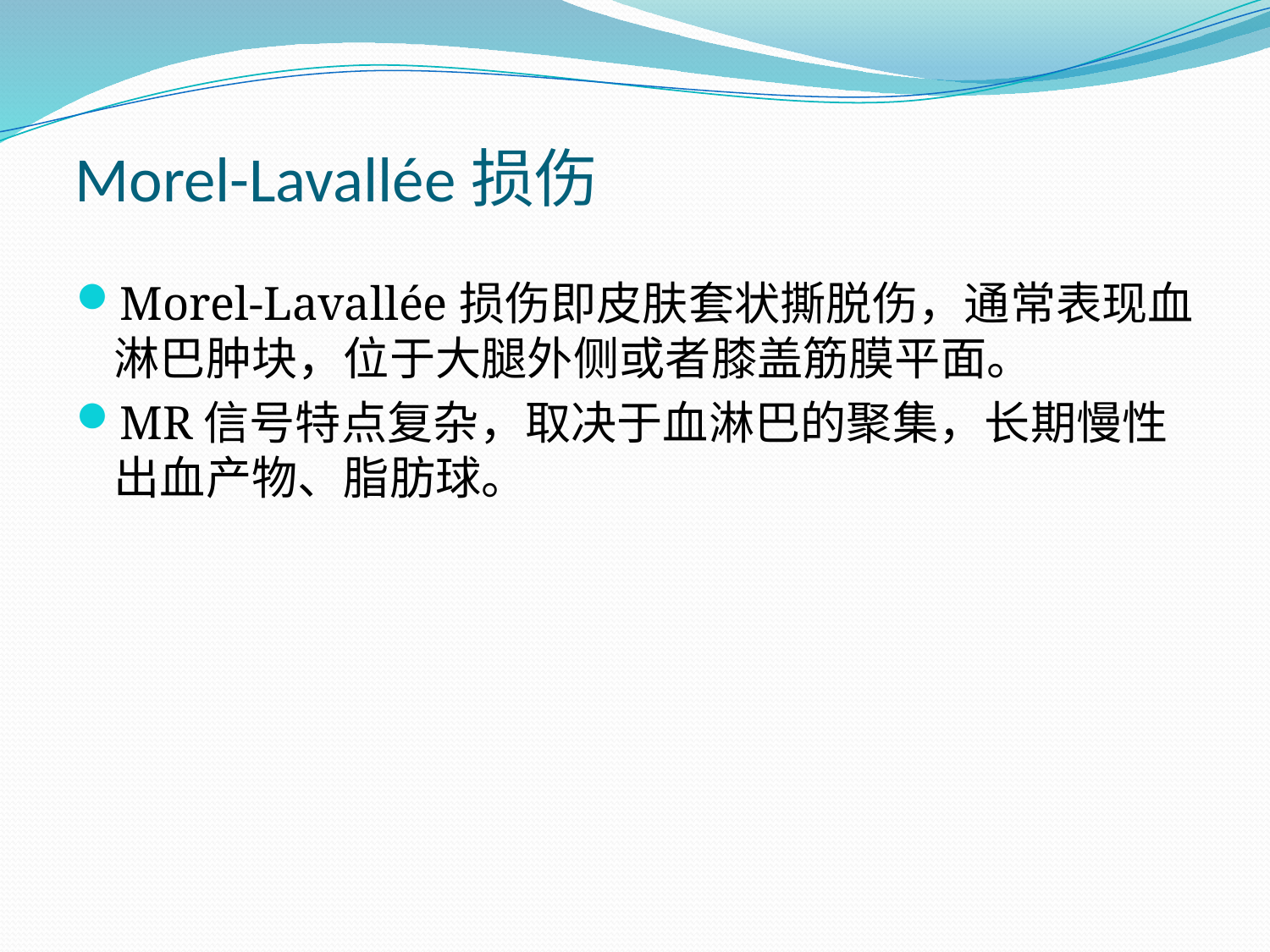

# Morel-Lavallée损伤
Morel-Lavallée损伤即皮肤套状撕脱伤，通常表现血淋巴肿块，位于大腿外侧或者膝盖筋膜平面。
MR信号特点复杂，取决于血淋巴的聚集，长期慢性出血产物、脂肪球。